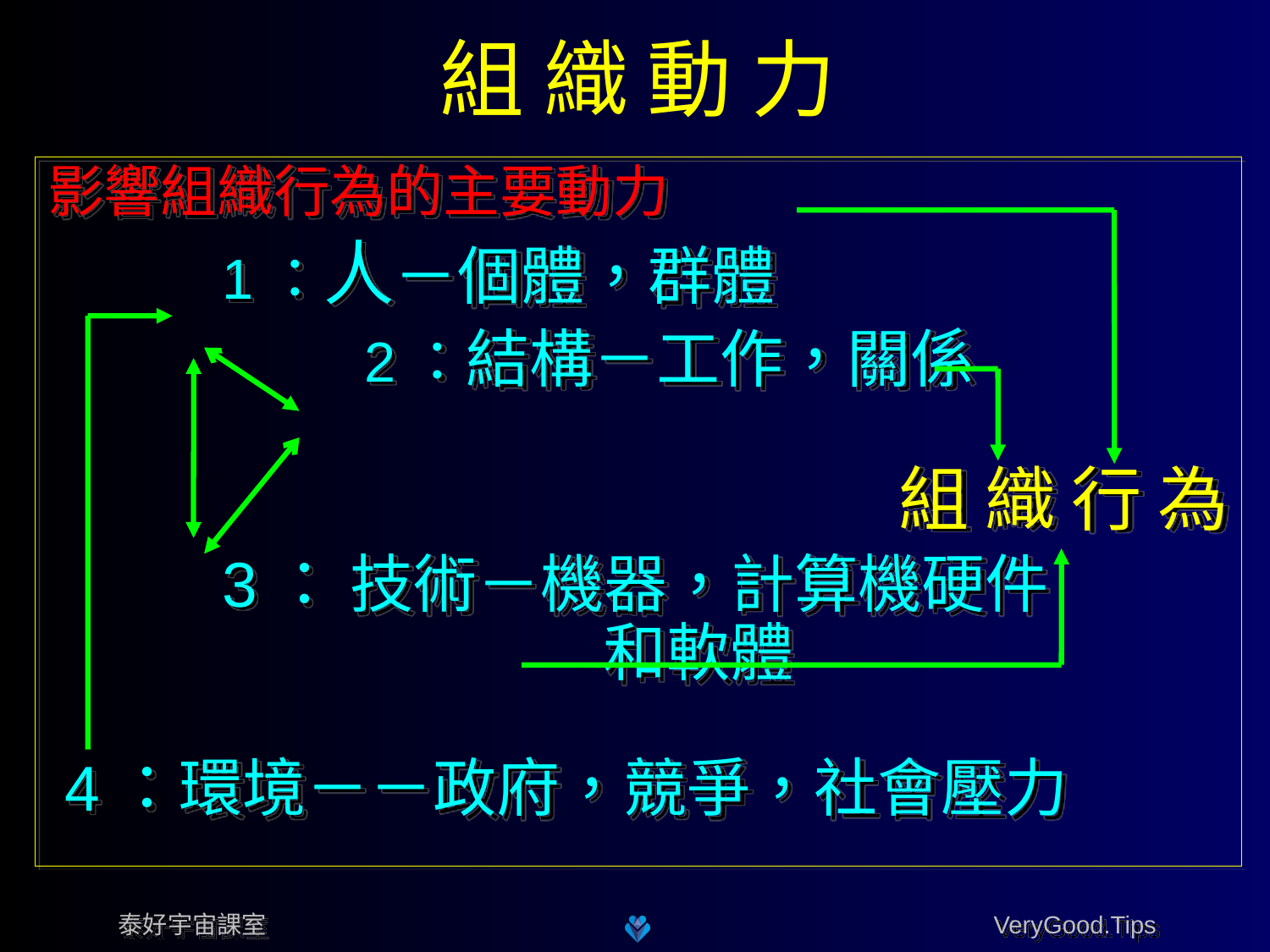

# 組 織 動 力
影響組織行為的主要動力
		1：人－個體，群體
			 2：結構－工作，關係

組 織 行 為
		3： 技術－機器，計算機硬件		         		和軟體

 4：環境－－政府，競爭，社會壓力